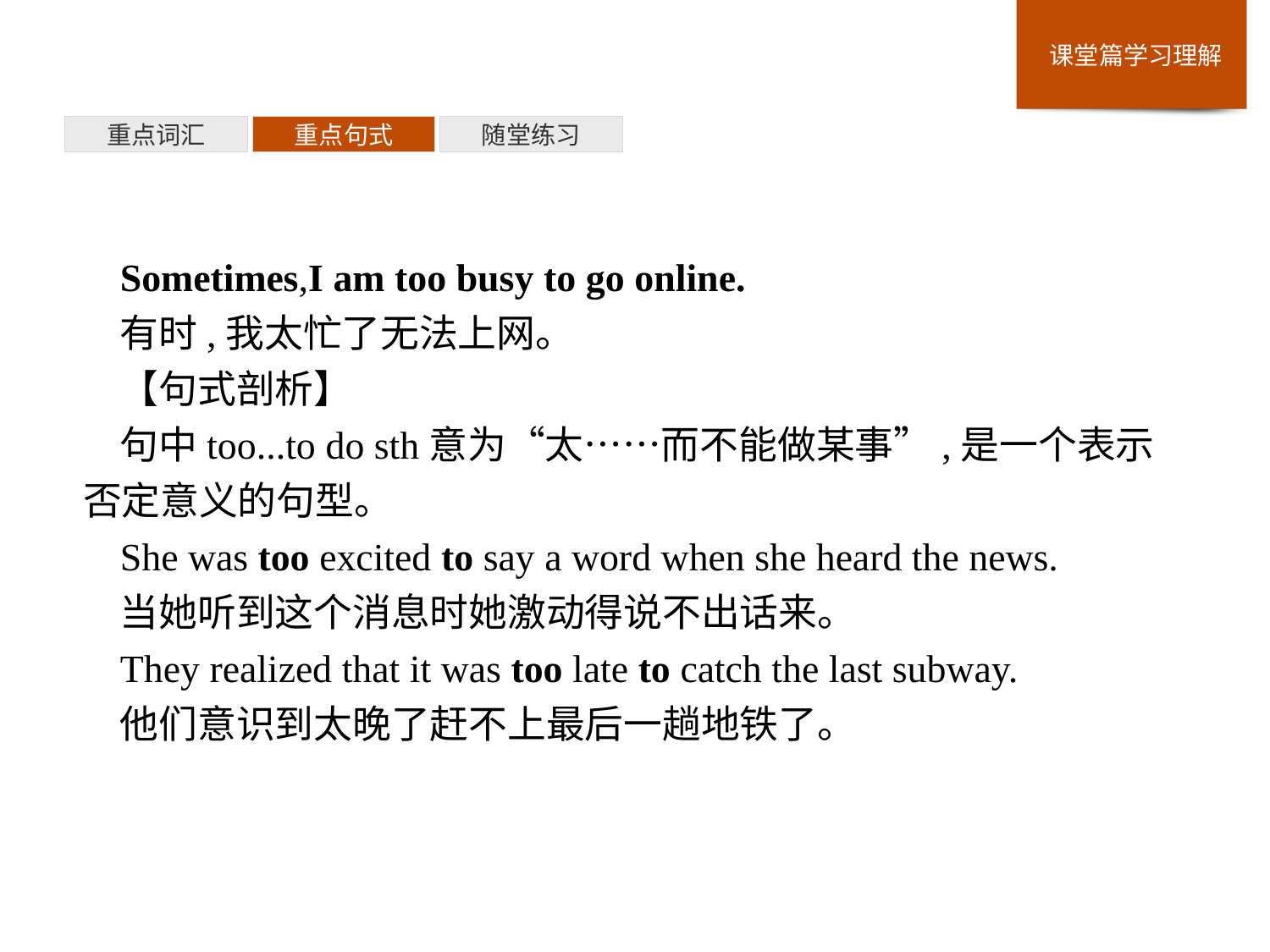

重点词汇
重点句式
随堂练习
Sometimes,I am too busy to go online.
有时,我太忙了无法上网。
【句式剖析】
句中too...to do sth意为“太……而不能做某事”,是一个表示否定意义的句型。
She was too excited to say a word when she heard the news.
当她听到这个消息时她激动得说不出话来。
They realized that it was too late to catch the last subway.
他们意识到太晚了赶不上最后一趟地铁了。